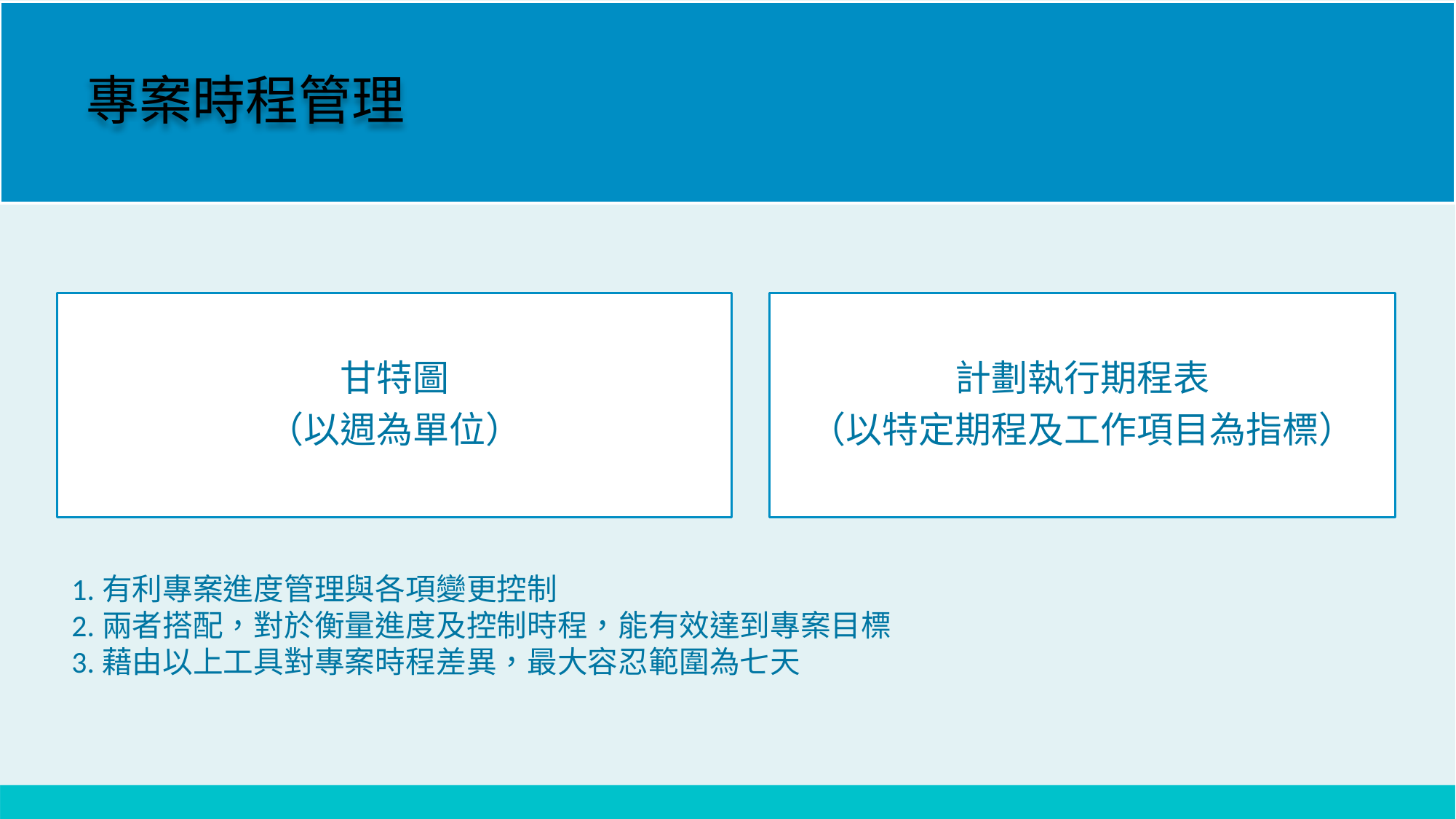

專案時程管理
甘特圖
（以週為單位）
計劃執行期程表
（以特定期程及工作項目為指標）
# 1.有利專案進度管理與各項變更控制 2.兩者搭配，對於衡量進度及控制時程，能有效達到專案目標 3.藉由以上工具對專案時程差異，最大容忍範圍為七天